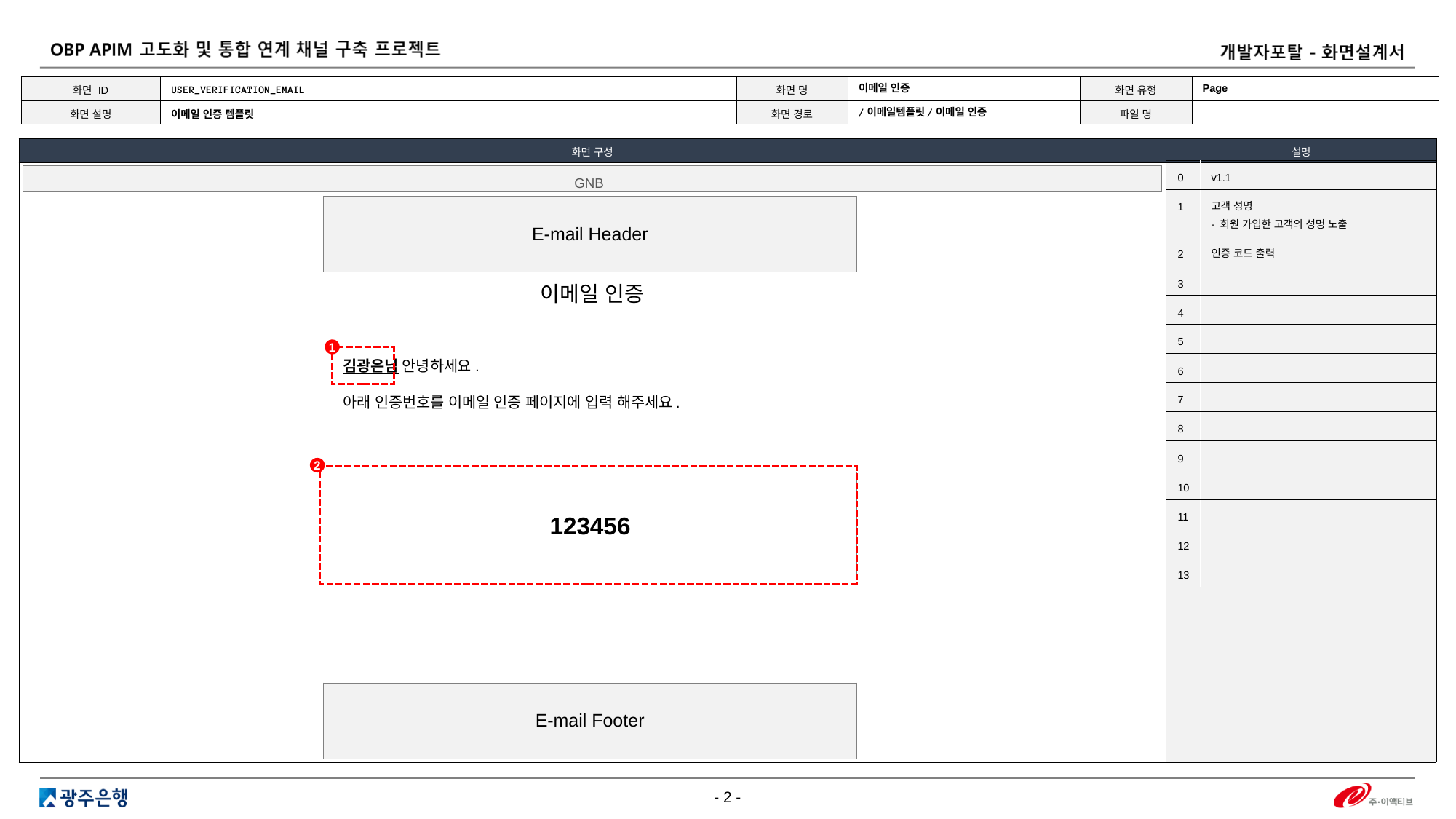

USER_VERIFICATION_EMAIL
Page
이메일 인증
/이메일템플릿/이메일 인증

이메일 인증 템플릿
| 0 | v1.1 |
| --- | --- |
| 1 | 고객 성명 - 회원 가입한 고객의 성명 노출 |
| 2 | 인증 코드 출력 |
| 3 |  |
| 4 |  |
| 5 |  |
| 6 |  |
| 7 |  |
| 8 |  |
| 9 |  |
| 10 |  |
| 11 |  |
| 12 |  |
| 13 |  |
GNB
| E-mail Header |
| --- |
이메일 인증
1

김광은님 안녕하세요.

아래 인증번호를 이메일 인증 페이지에 입력 해주세요.
2

123456
| E-mail Footer |
| --- |